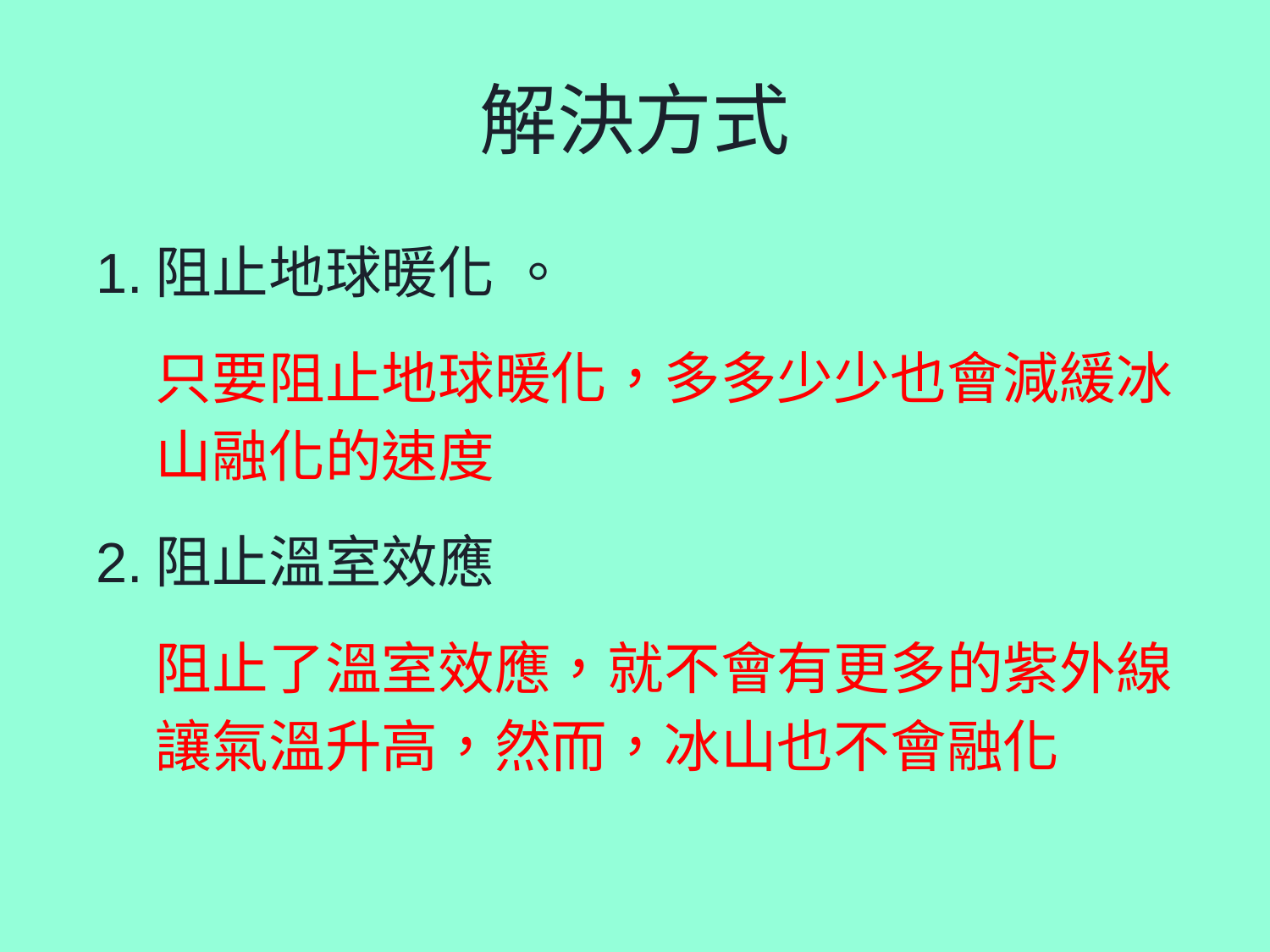

# 解決方式
阻止地球暖化 。
只要阻止地球暖化，多多少少也會減緩冰山融化的速度
阻止溫室效應
阻止了溫室效應，就不會有更多的紫外線讓氣溫升高，然而，冰山也不會融化